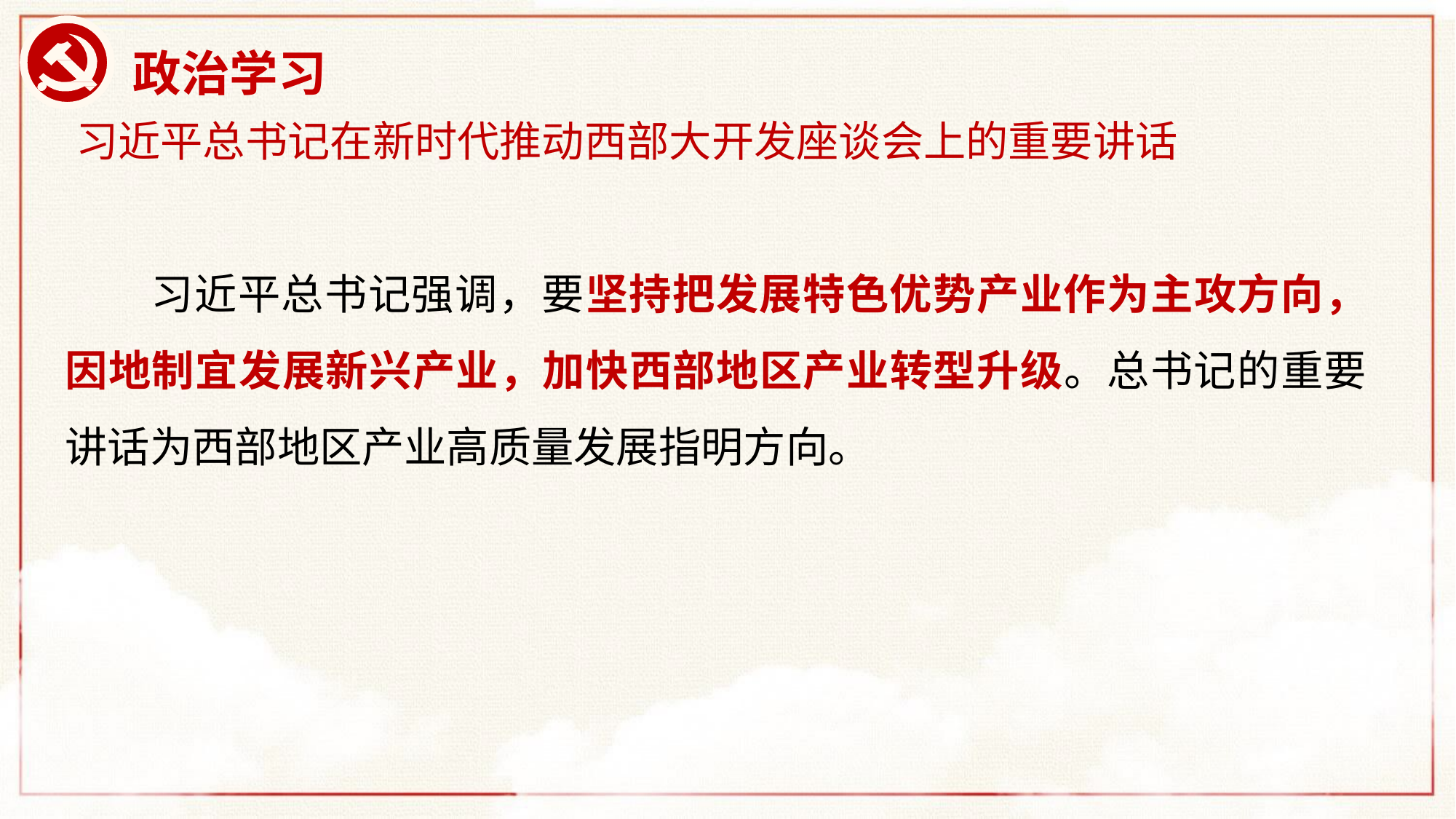

# 政治学习
习近平总书记在新时代推动西部大开发座谈会上的重要讲话
习近平总书记强调，要坚持把发展特色优势产业作为主攻方向，因地制宜发展新兴产业，加快西部地区产业转型升级。总书记的重要讲话为西部地区产业高质量发展指明方向。